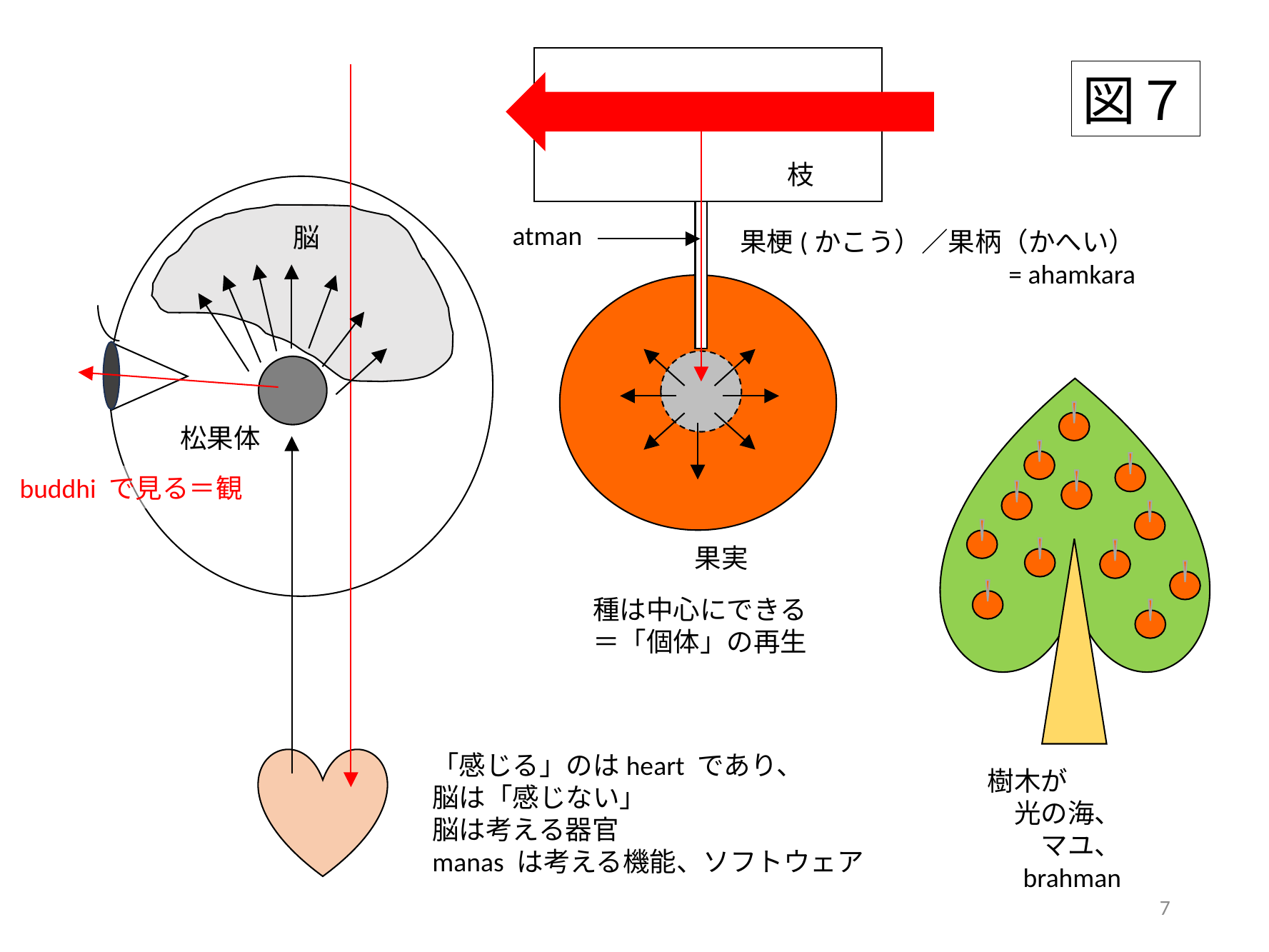

図７

脳

松果体

枝

atman
果梗(かこう）／果柄（かへい）
= ahamkara

buddhi で見る＝観
果実
種は中心にできる
＝「個体」の再生
「感じる」のはheart であり、
脳は「感じない」
脳は考える器官
manas は考える機能、ソフトウェア
樹木が
光の海、
マユ、
brahman
7